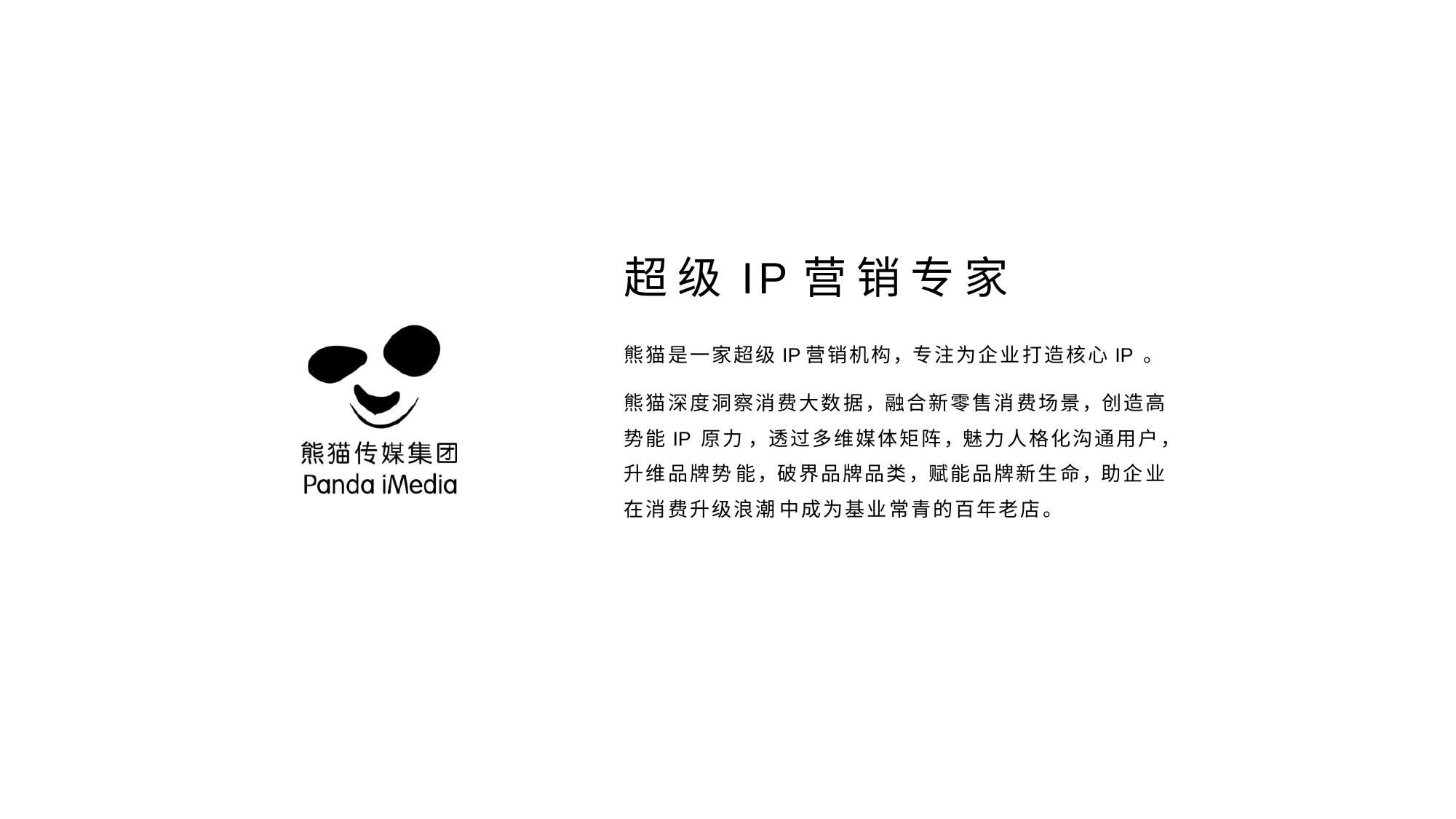

# 超级IP营销专家

熊猫是一家超级IP营销机构，专注为企业打造核心IP 。
熊猫深度洞察消费大数据，融合新零售消费场景，创造高势能IP 原力 ，透过多维媒体矩阵，魅力人格化沟通用户，升维品牌势 能，破界品牌品类，赋能品牌新生命，助企业在消费升级浪潮 中成为基业常青的百年老店。